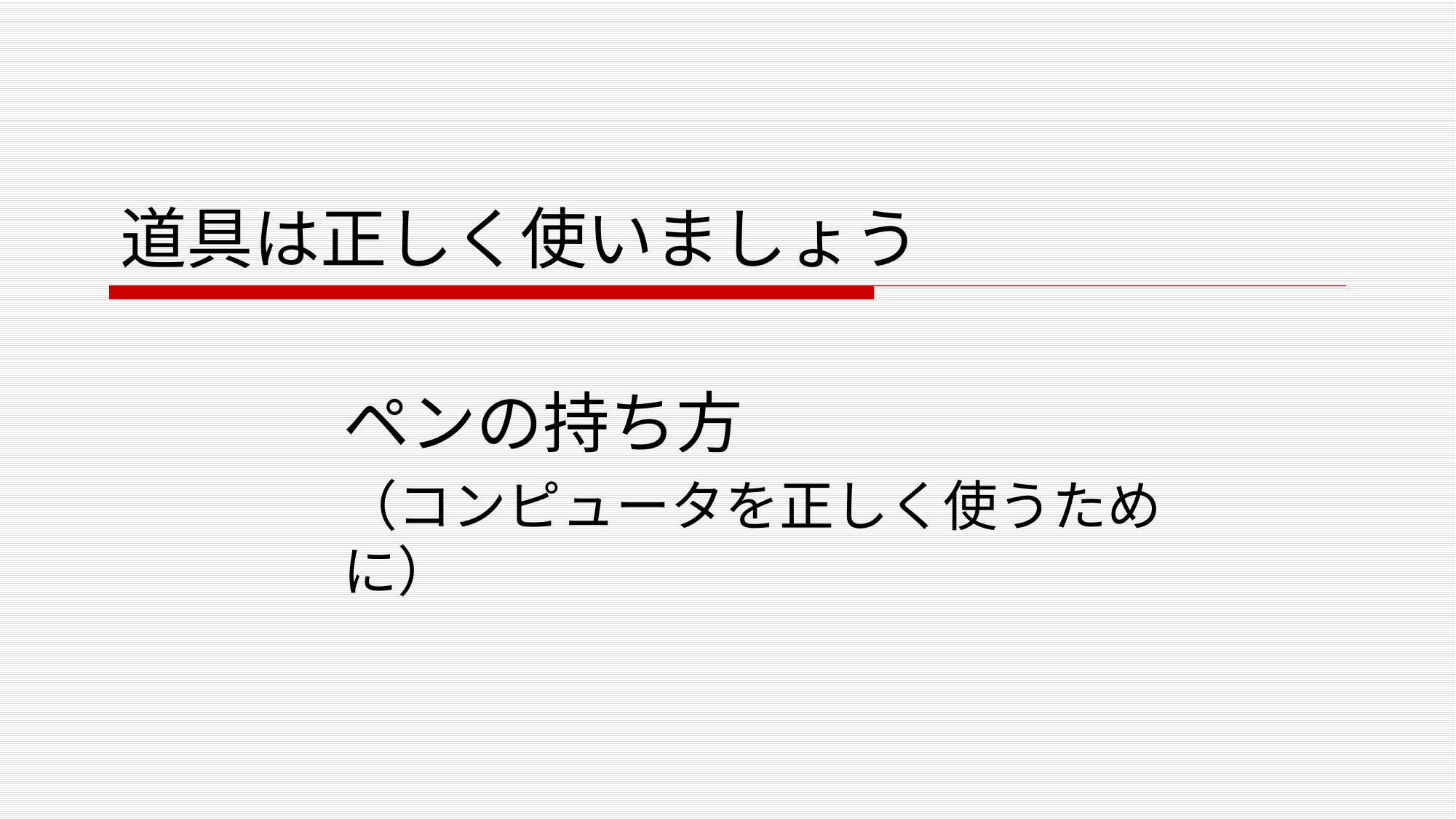

# 道具は正しく使いましょう
ペンの持ち方
（コンピュータを正しく使うために）